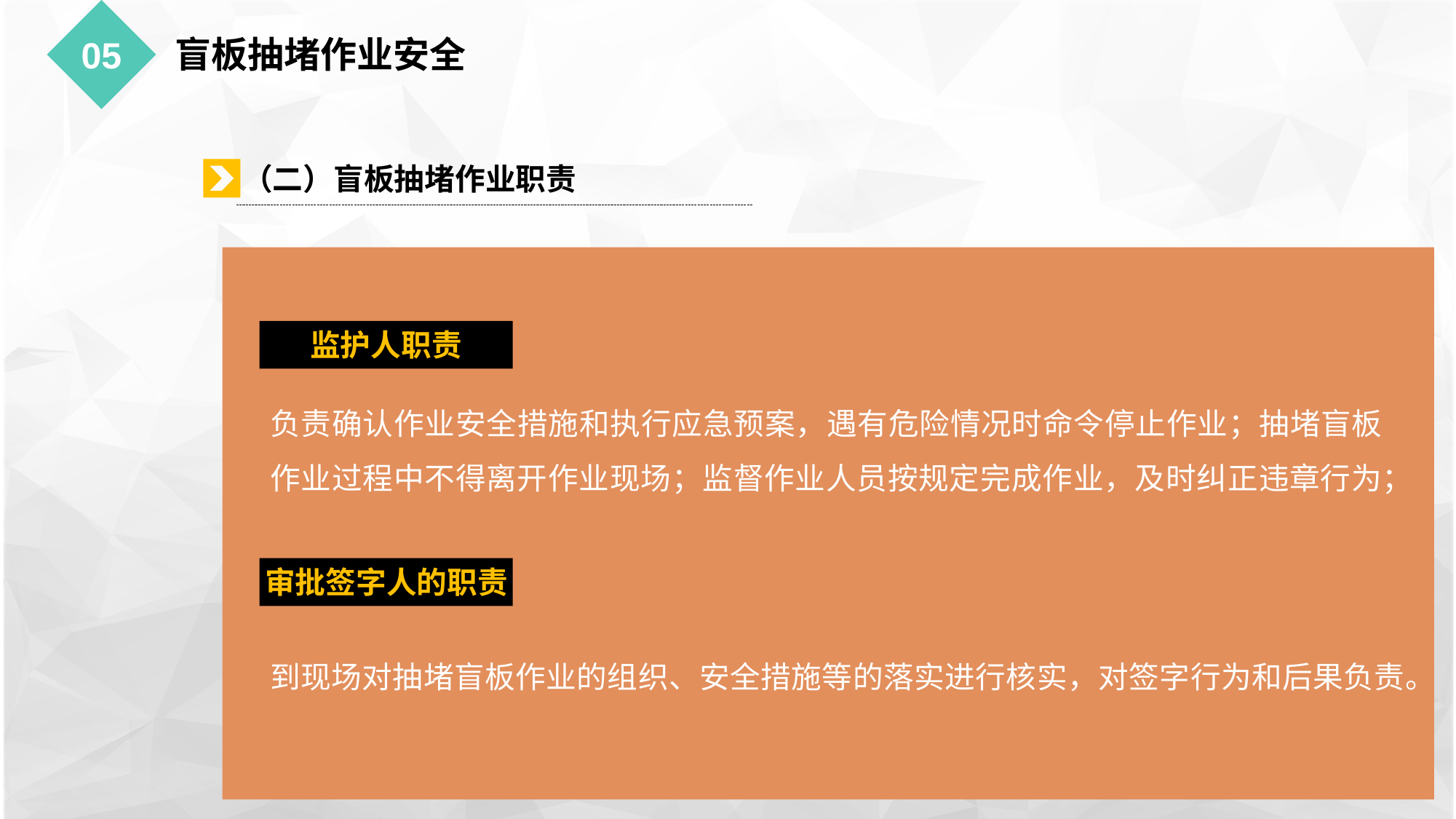

盲板抽堵作业安全
05
（二）盲板抽堵作业职责

监护人职责

负责确认作业安全措施和执行应急预案，遇有危险情况时命令停止作业；抽堵盲板作业过程中不得离开作业现场；监督作业人员按规定完成作业，及时纠正违章行为；
审批签字人的职责

到现场对抽堵盲板作业的组织、安全措施等的落实进行核实，对签字行为和后果负责。